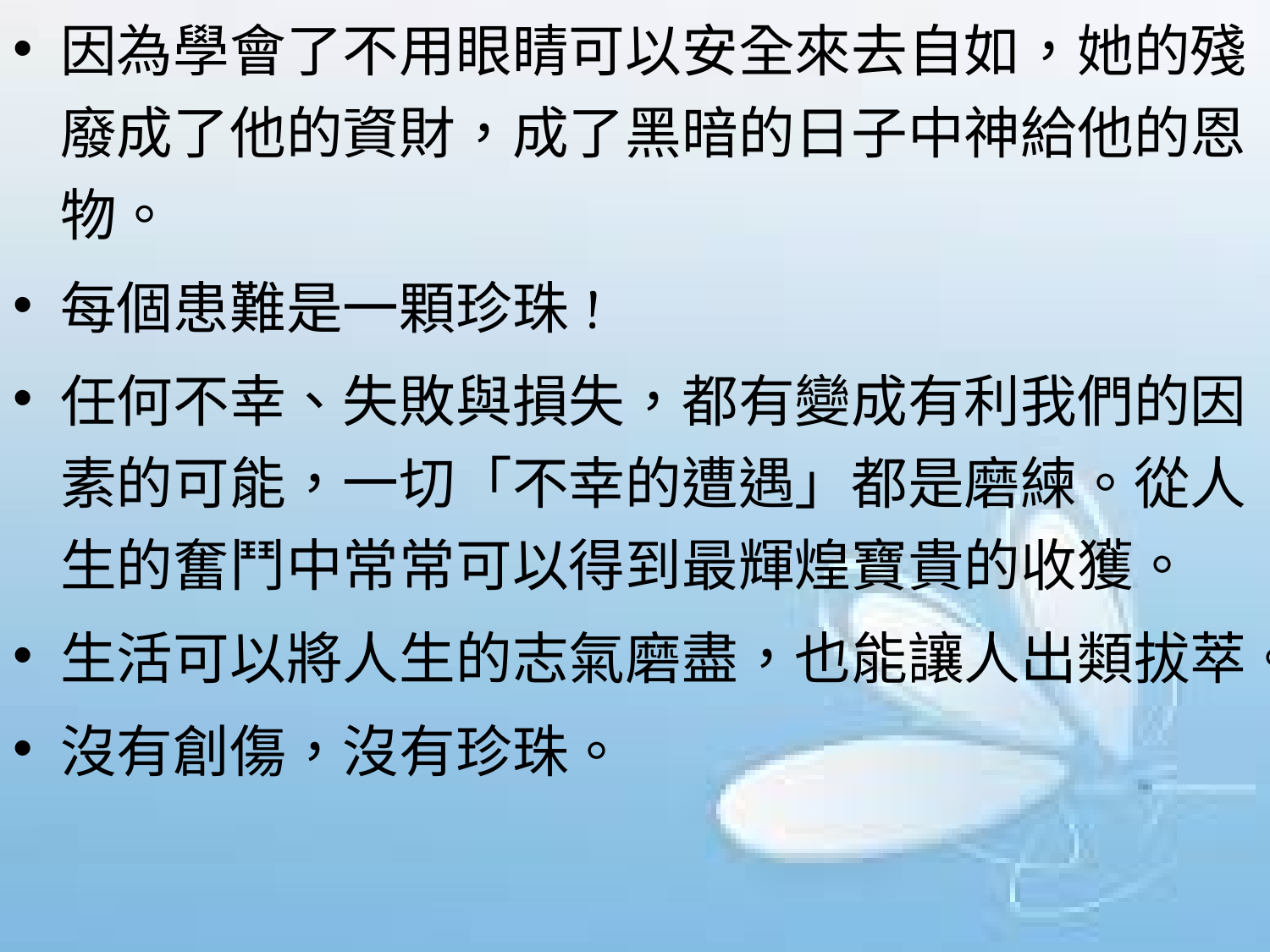

因為學會了不用眼睛可以安全來去自如，她的殘廢成了他的資財，成了黑暗的日子中神給他的恩物。
每個患難是一顆珍珠!
任何不幸、失敗與損失，都有變成有利我們的因素的可能，一切「不幸的遭遇」都是磨練。從人生的奮鬥中常常可以得到最輝煌寶貴的收獲。
生活可以將人生的志氣磨盡，也能讓人出類拔萃。
沒有創傷，沒有珍珠。